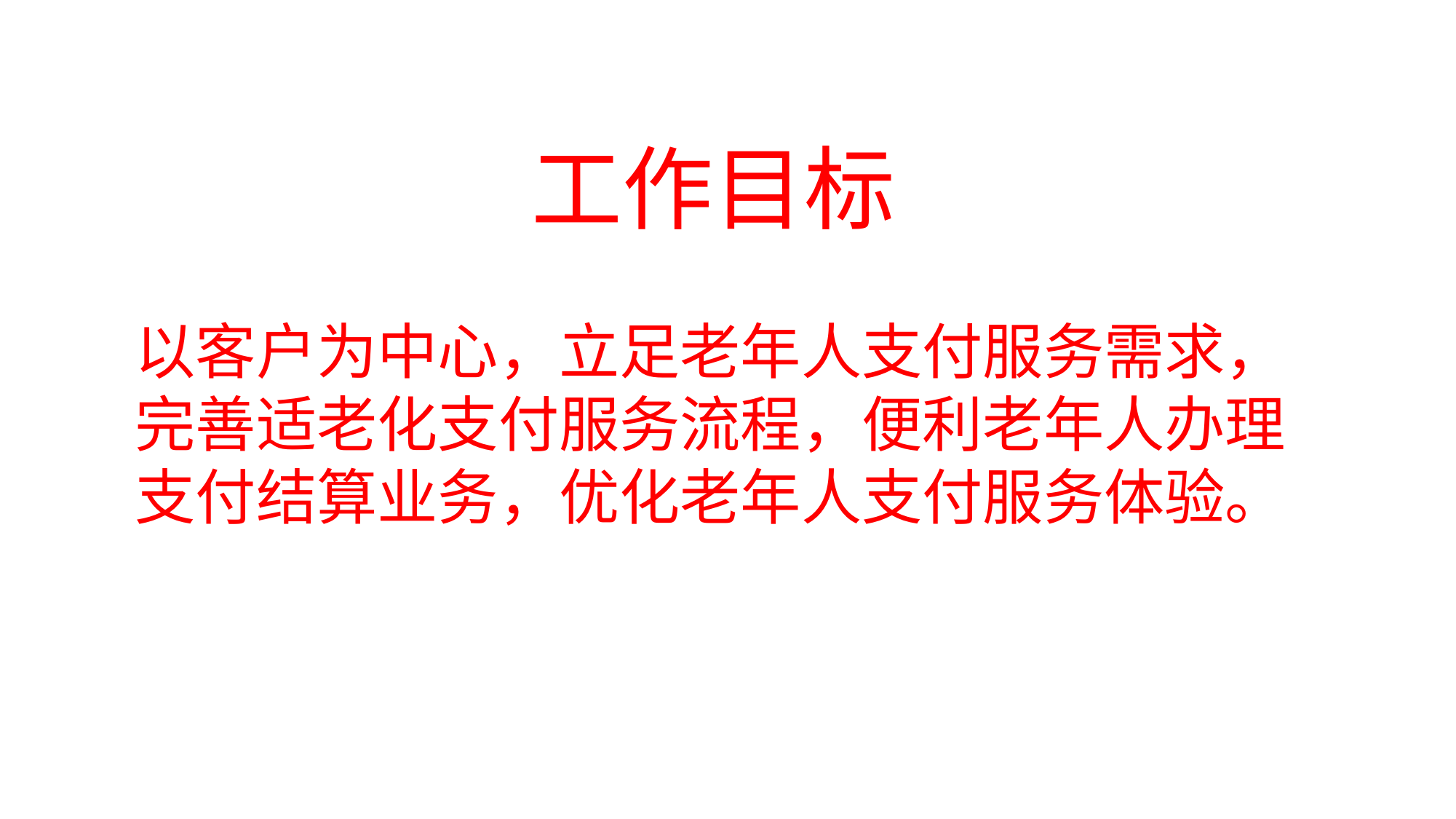

工作目标

以客户为中心，立足老年人支付服务需求，完善适老化支付服务流程，便利老年人办理支付结算业务，优化老年人支付服务体验。